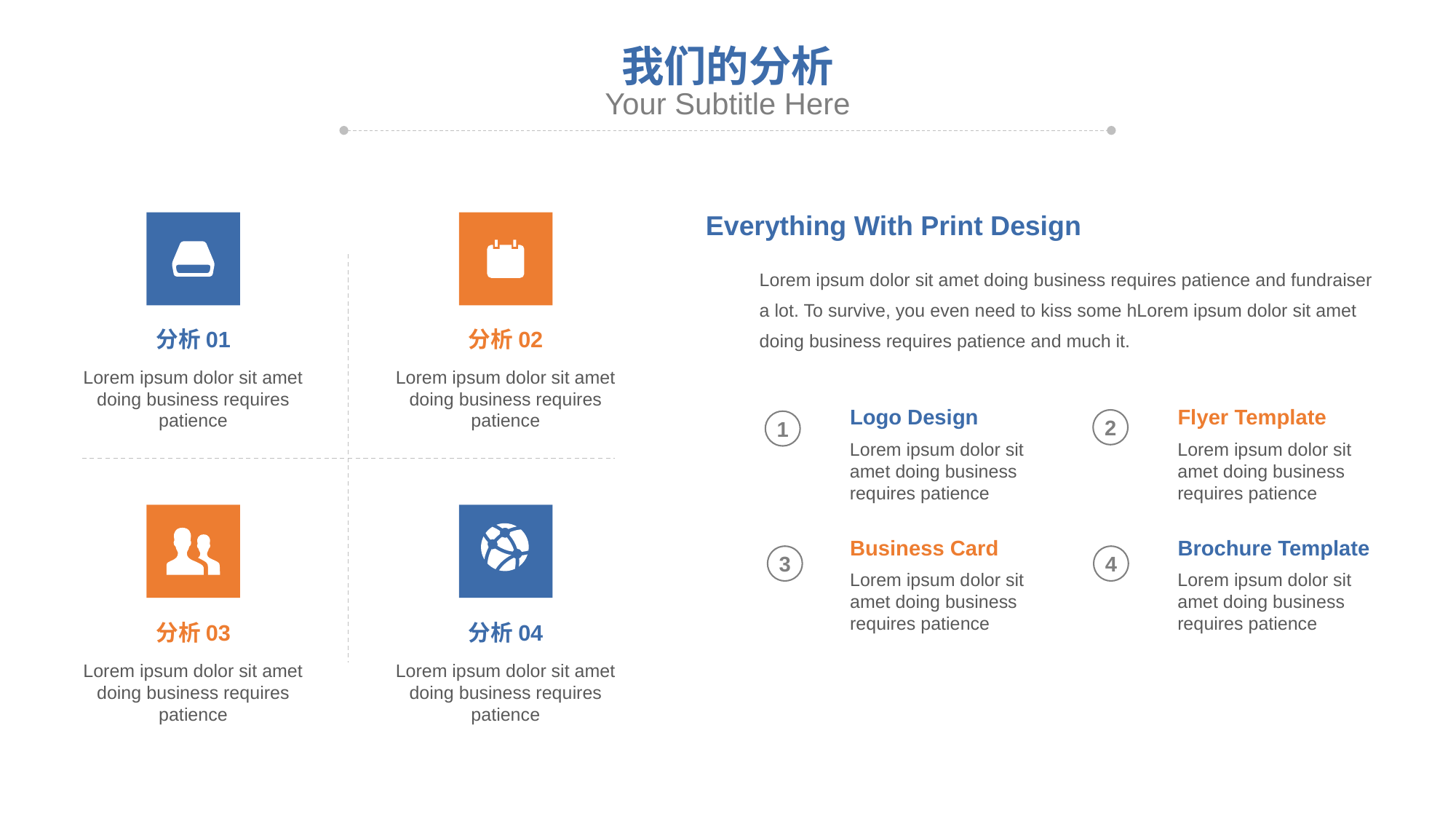

我们的分析
Your Subtitle Here
Everything With Print Design

Lorem ipsum dolor sit amet doing business requires patience and fundraiser a lot. To survive, you even need to kiss some hLorem ipsum dolor sit amet doing business requires patience and much it.

分析01
Lorem ipsum dolor sit amet doing business requires patience
分析02
Lorem ipsum dolor sit amet doing business requires patience
Logo Design
Lorem ipsum dolor sit amet doing business requires patience
Flyer Template
Lorem ipsum dolor sit amet doing business requires patience

2

1

Business Card
Lorem ipsum dolor sit amet doing business requires patience
Brochure Template
Lorem ipsum dolor sit amet doing business requires patience

3

4
分析03
Lorem ipsum dolor sit amet doing business requires patience
分析04
Lorem ipsum dolor sit amet doing business requires patience